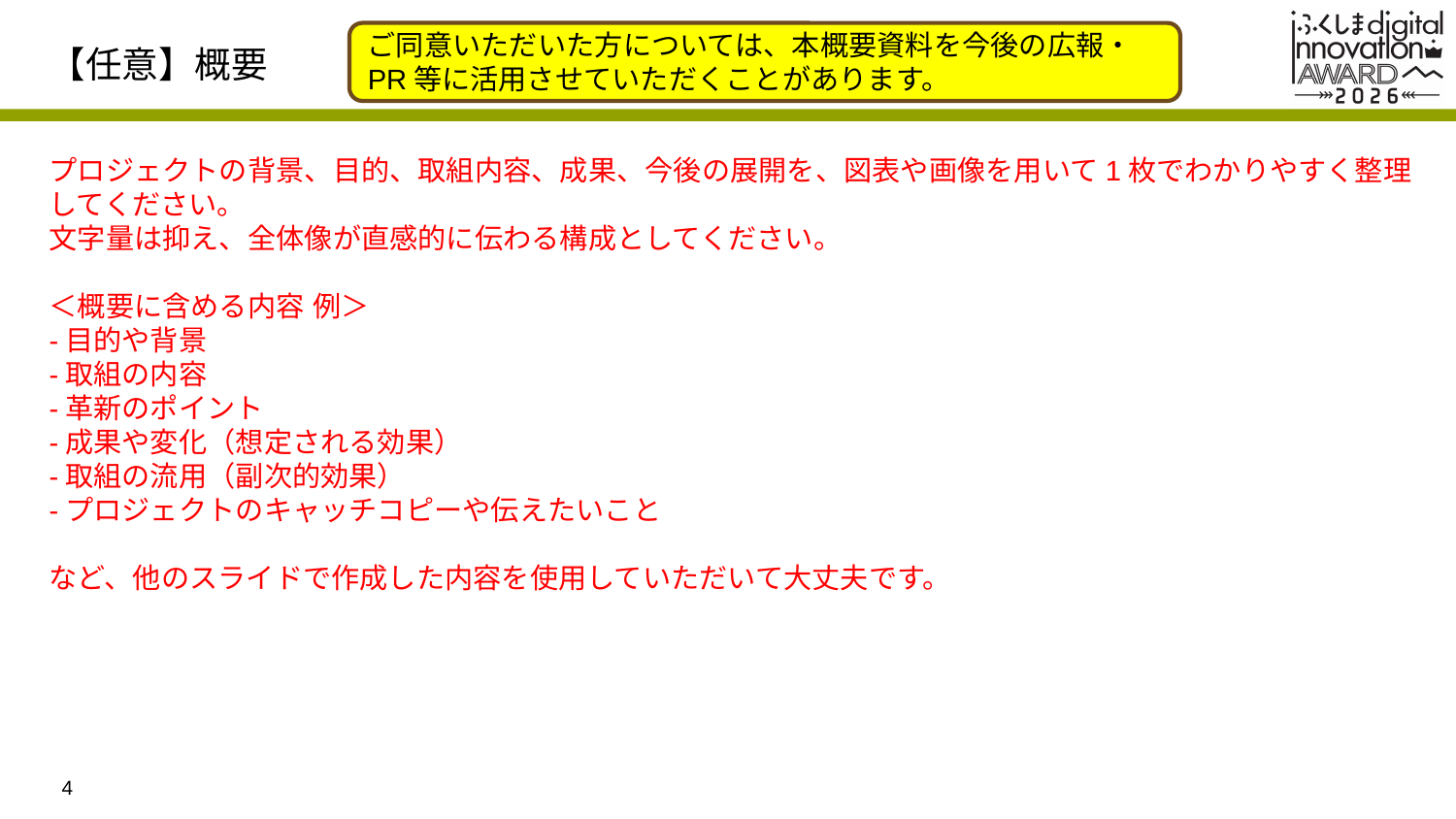

ご同意いただいた方については、本概要資料を今後の広報・PR等に活用させていただくことがあります。
# 【任意】概要
プロジェクトの背景、目的、取組内容、成果、今後の展開を、図表や画像を用いて1枚でわかりやすく整理してください。
文字量は抑え、全体像が直感的に伝わる構成としてください。

＜概要に含める内容 例＞
-目的や背景
-取組の内容
-革新のポイント
-成果や変化（想定される効果）
-取組の流用（副次的効果）
-プロジェクトのキャッチコピーや伝えたいこと

など、他のスライドで作成した内容を使用していただいて大丈夫です。

4